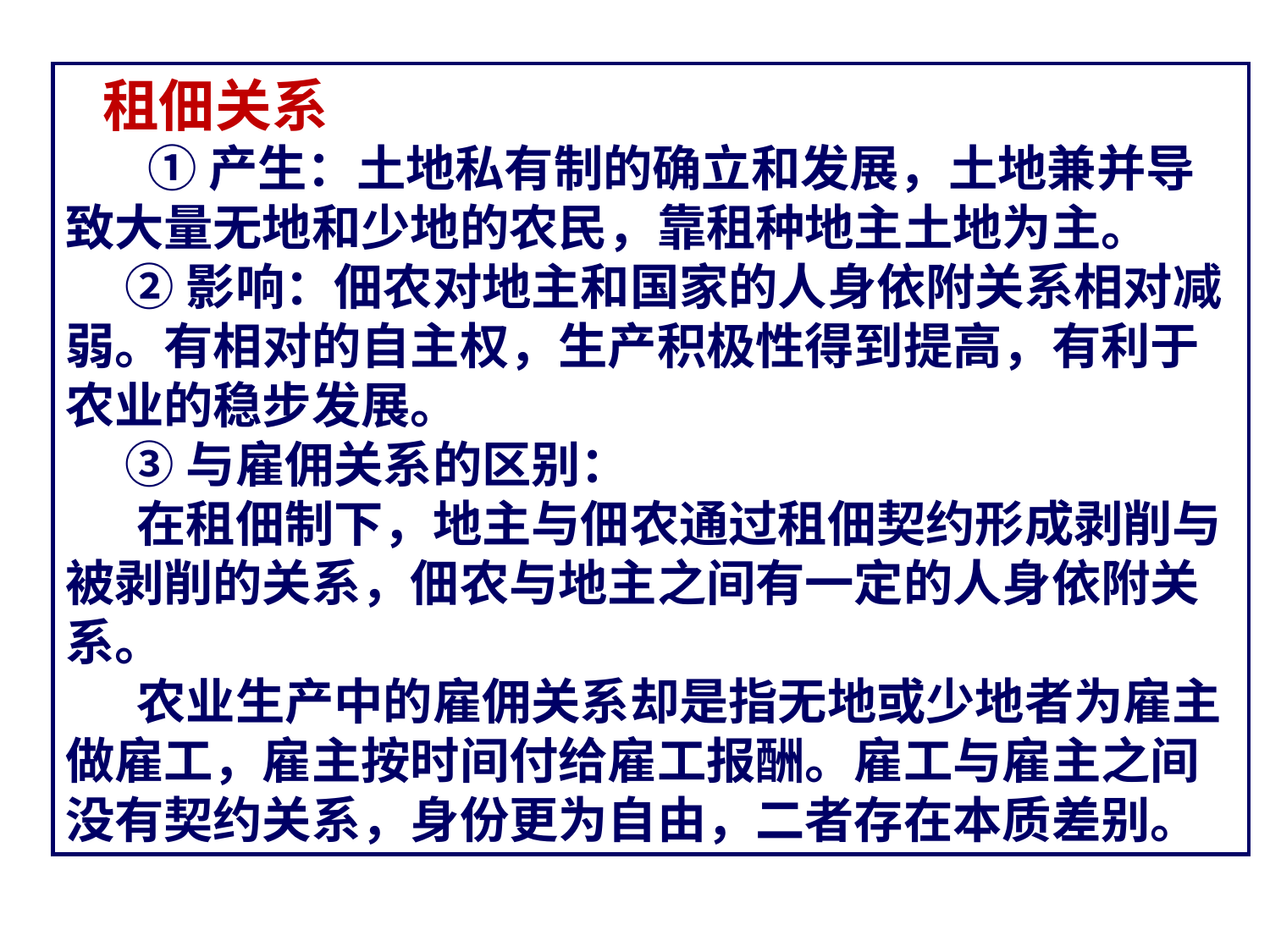

租佃关系
    ①产生：土地私有制的确立和发展，土地兼并导致大量无地和少地的农民，靠租种地主土地为主。
  ②影响：佃农对地主和国家的人身依附关系相对减弱。有相对的自主权，生产积极性得到提高，有利于农业的稳步发展。
  ③与雇佣关系的区别：
  在租佃制下，地主与佃农通过租佃契约形成剥削与被剥削的关系，佃农与地主之间有一定的人身依附关系。
  农业生产中的雇佣关系却是指无地或少地者为雇主做雇工，雇主按时间付给雇工报酬。雇工与雇主之间没有契约关系，身份更为自由，二者存在本质差别。